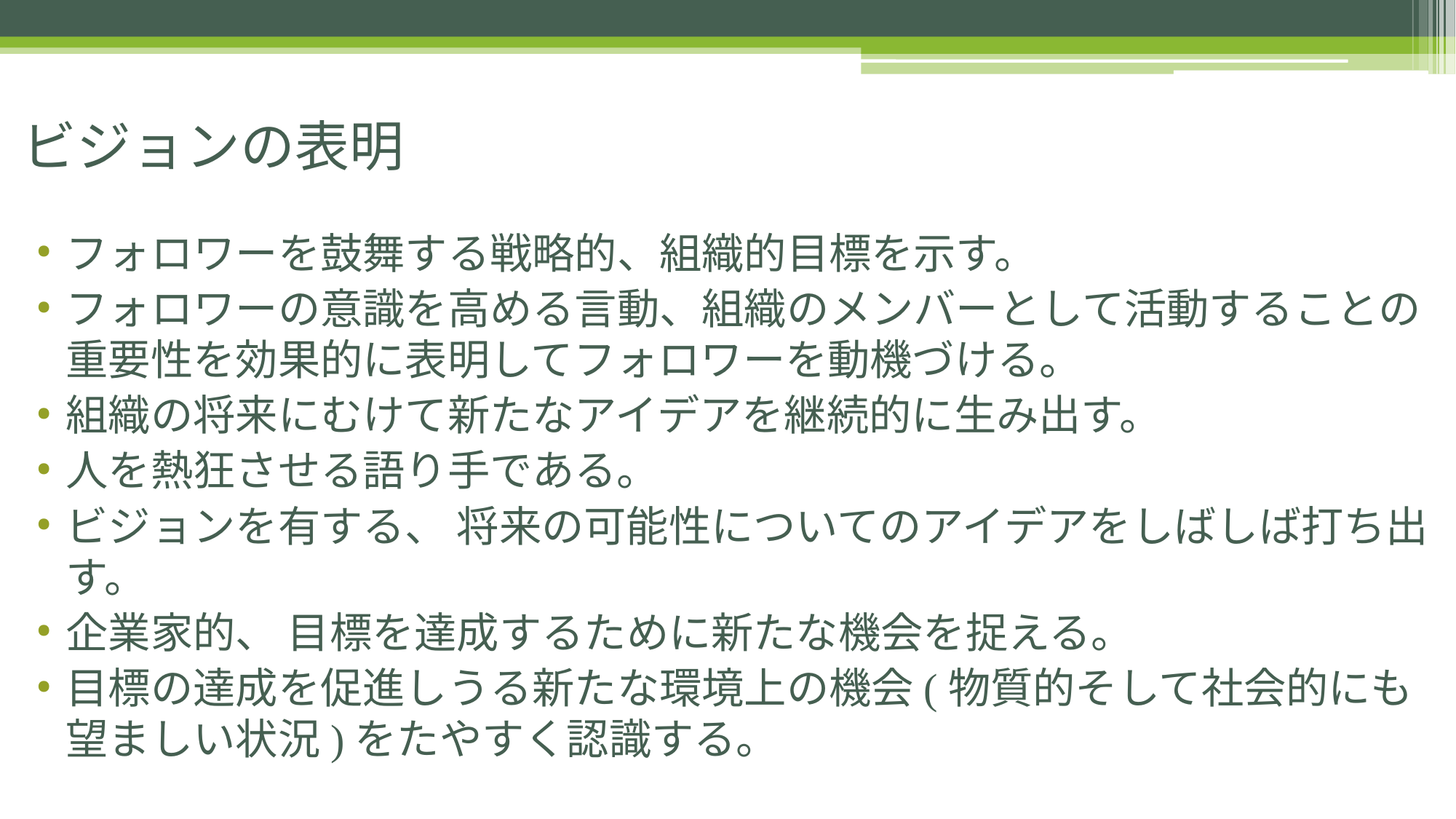

# ビジョンの表明
フォロワーを鼓舞する戦略的、組織的目標を示す。
フォロワーの意識を高める言動、組織のメンバーとして活動することの重要性を効果的に表明してフォロワーを動機づける。
組織の将来にむけて新たなアイデアを継続的に生み出す。
人を熱狂させる語り手である。
ビジョンを有する、 将来の可能性についてのアイデアをしばしば打ち出す。
企業家的、 目標を達成するために新たな機会を捉える。
目標の達成を促進しうる新たな環境上の機会(物質的そして社会的にも望ましい状況)をたやすく認識する。